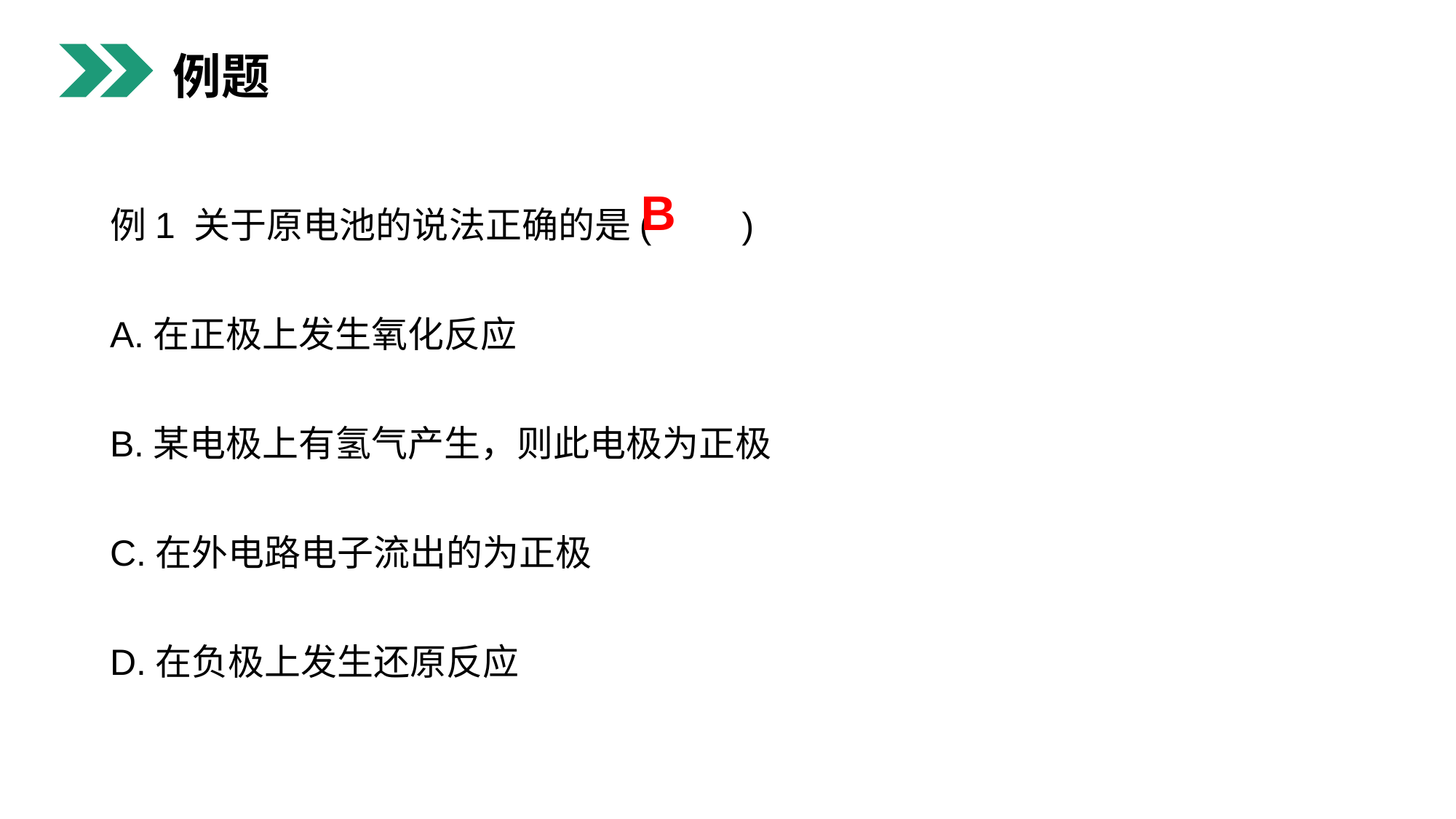

例题
例1 关于原电池的说法正确的是(　　)
A.在正极上发生氧化反应
B.某电极上有氢气产生，则此电极为正极
C.在外电路电子流出的为正极
D.在负极上发生还原反应

B